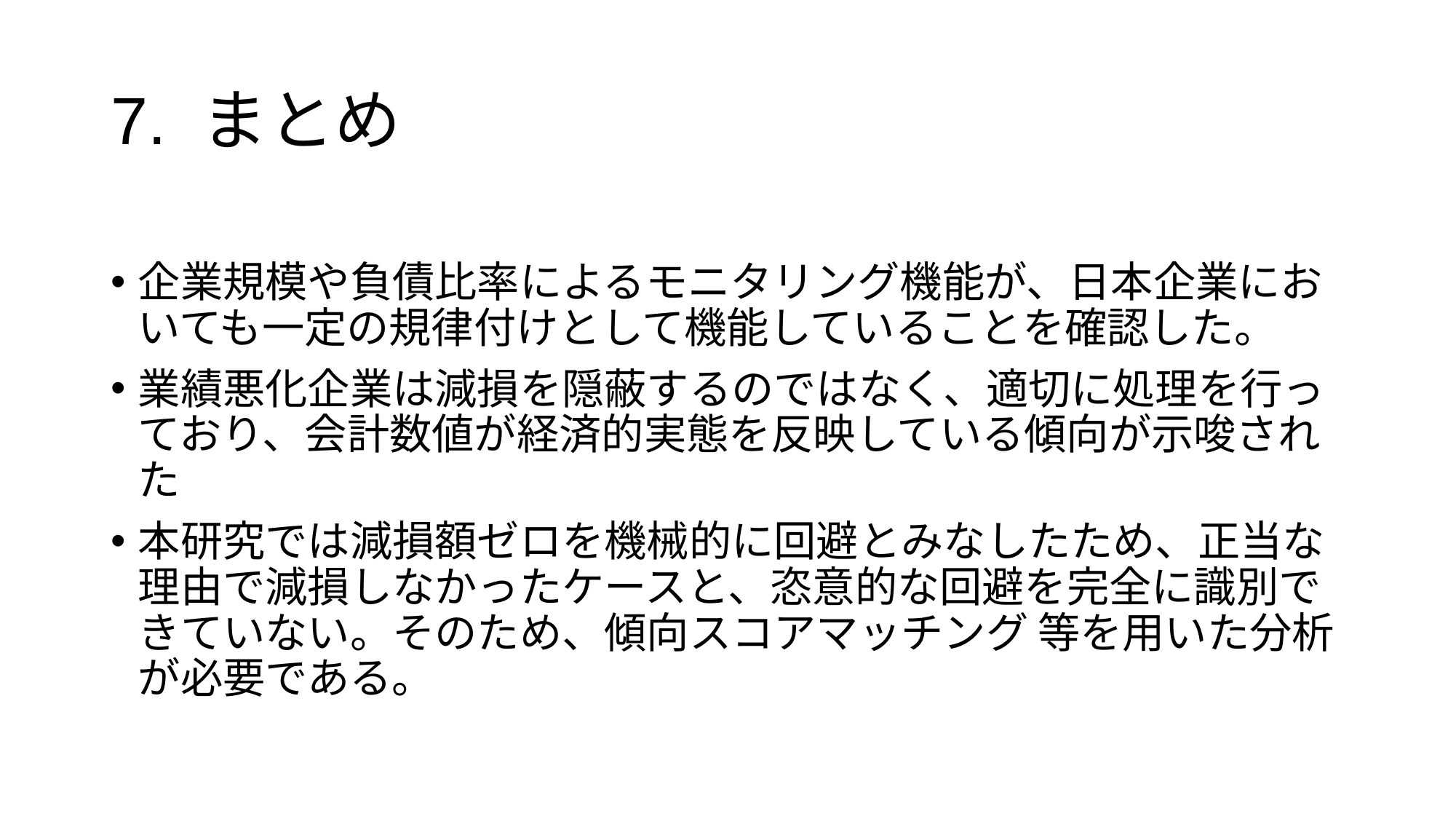

# 7. まとめ

企業規模や負債比率によるモニタリング機能が、日本企業においても一定の規律付けとして機能していることを確認した。
業績悪化企業は減損を隠蔽するのではなく、適切に処理を行っており、会計数値が経済的実態を反映している傾向が示唆された
本研究では減損額ゼロを機械的に回避とみなしたため、正当な理由で減損しなかったケースと、恣意的な回避を完全に識別できていない。そのため、傾向スコアマッチング 等を用いた分析が必要である。